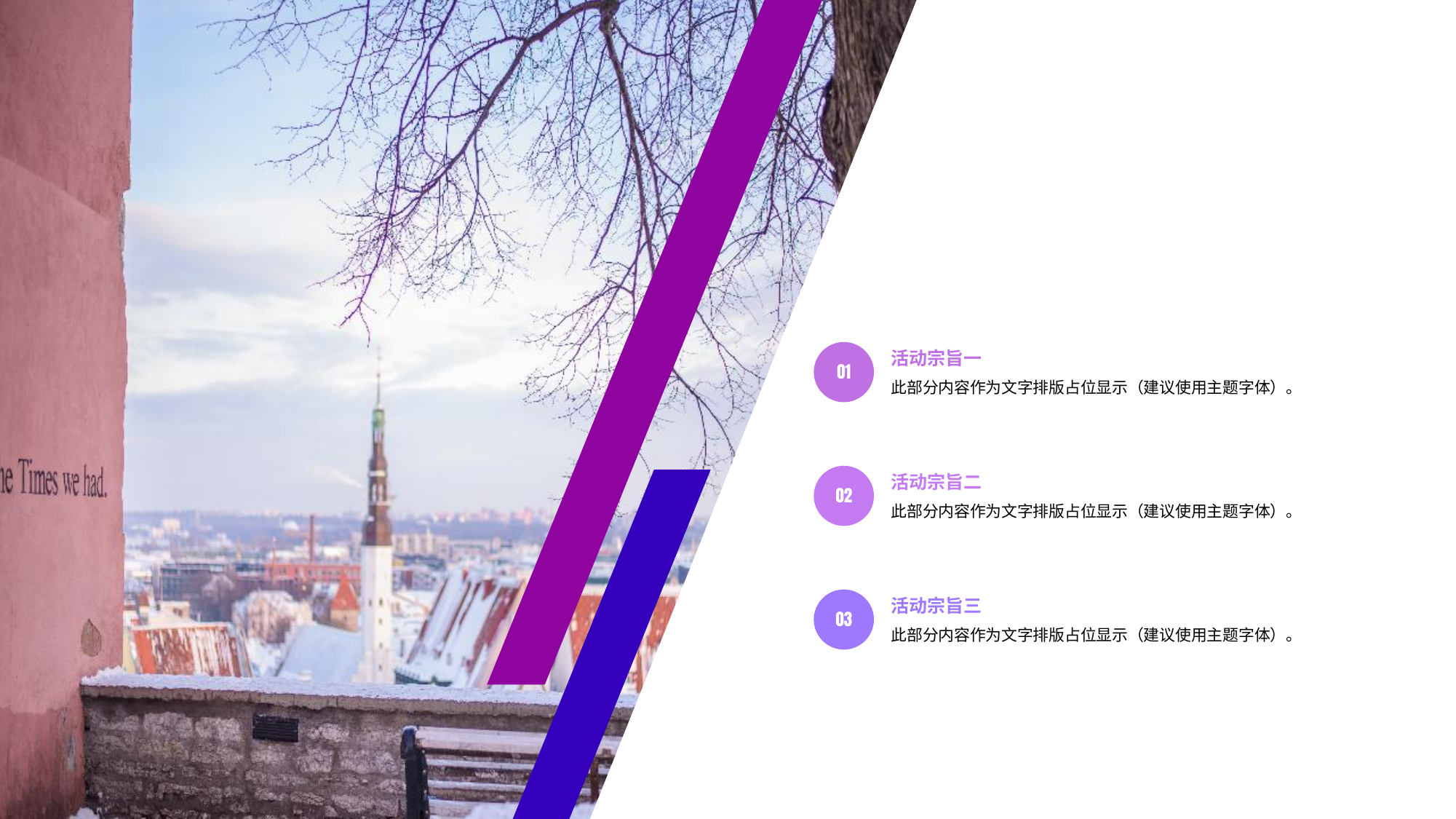

活动宗旨一
此部分内容作为文字排版占位显示（建议使用主题字体）。
01
活动宗旨二
此部分内容作为文字排版占位显示（建议使用主题字体）。
02

活动宗旨三
此部分内容作为文字排版占位显示（建议使用主题字体）。
03
#